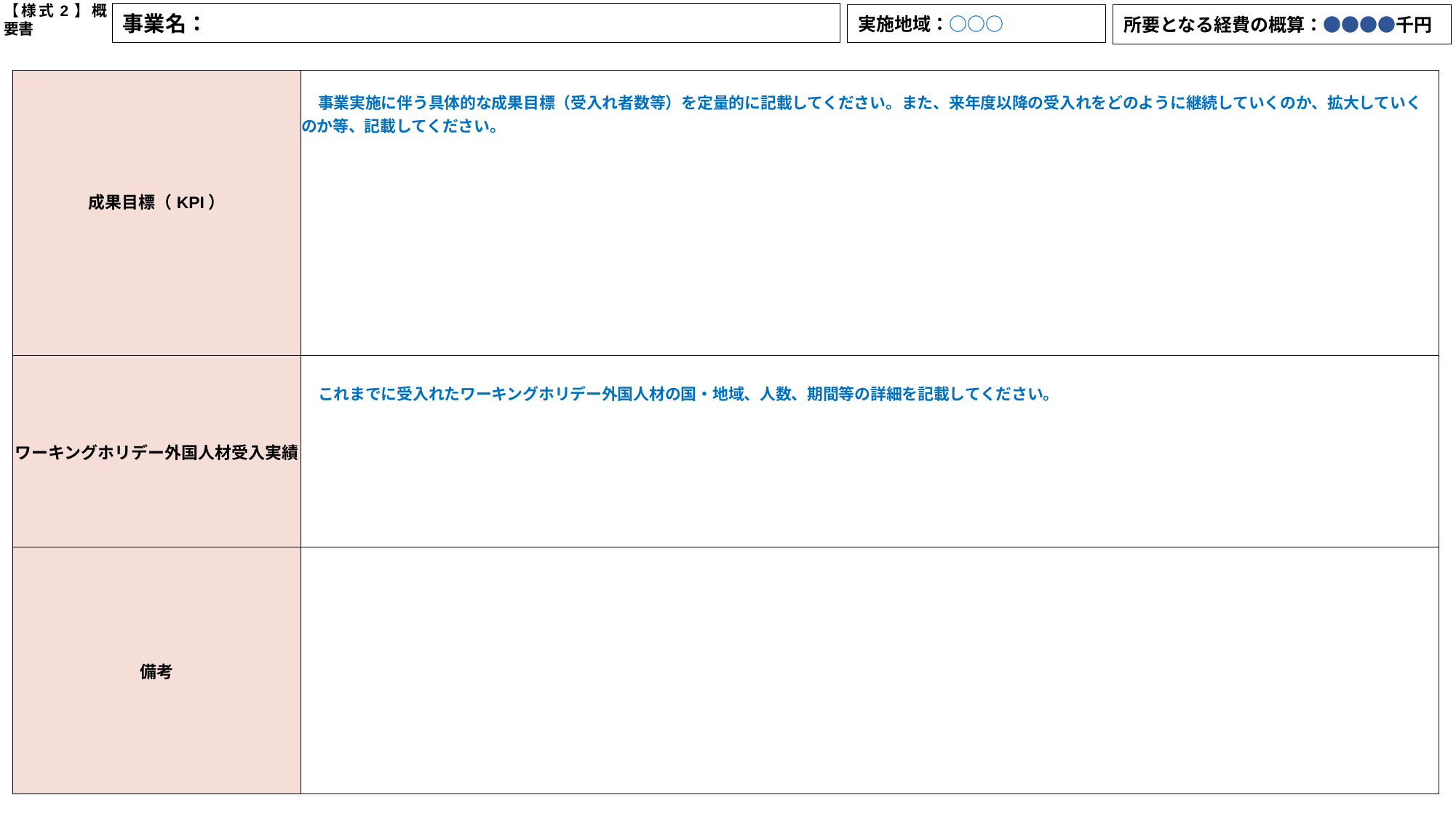

注１：公表される前提で作成してください。注２：事業の概要が本概要書２枚で分かるように簡潔に記載してください。
注2：青字の記入要領等を削除の上、黒字で記載してください。フォントサイズは【10.5ポイント以上】とし、重要な箇所は下線付きの赤字で記載してください。
【様式2】概要書
事業名：
実施地域：○○○
所要となる経費の概算：●●●●千円
| 成果目標（KPI） | 事業実施に伴う具体的な成果目標（受入れ者数等）を定量的に記載してください。また、来年度以降の受入れをどのように継続していくのか、拡大していくのか等、記載してください。 |
| --- | --- |
| ワーキングホリデー外国人材受入実績 | これまでに受入れたワーキングホリデー外国人材の国・地域、人数、期間等の詳細を記載してください。 |
| 備考 |  |